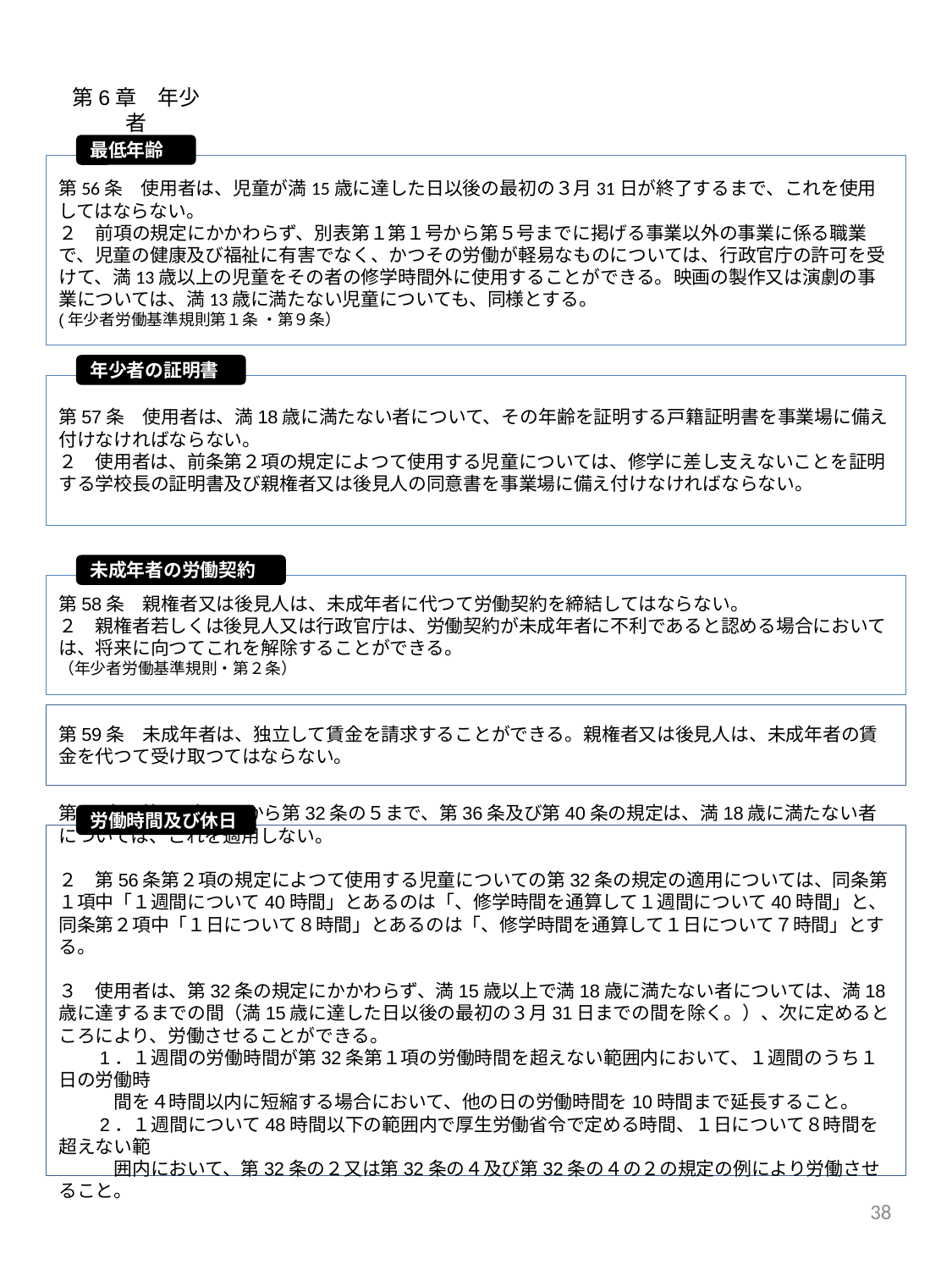

#
第6章　年少者
最低年齢

第56条　使用者は、児童が満15歳に達した日以後の最初の３月31日が終了するまで、これを使用してはならない。
２　前項の規定にかかわらず、別表第１第１号から第５号までに掲げる事業以外の事業に係る職業で、児童の健康及び福祉に有害でなく、かつその労働が軽易なものについては、行政官庁の許可を受けて、満13歳以上の児童をその者の修学時間外に使用することができる。映画の製作又は演劇の事業については、満13歳に満たない児童についても、同様とする。
(年少者労働基準規則第１条 ・第９条）

年少者の証明書
第57条　使用者は、満18歳に満たない者について、その年齢を証明する戸籍証明書を事業場に備え付けなければならない。
２　使用者は、前条第２項の規定によつて使用する児童については、修学に差し支えないことを証明する学校長の証明書及び親権者又は後見人の同意書を事業場に備え付けなければならない。
未成年者の労働契約
第58条　親権者又は後見人は、未成年者に代つて労働契約を締結してはならない。
２　親権者若しくは後見人又は行政官庁は、労働契約が未成年者に不利であると認める場合においては、将来に向つてこれを解除することができる。
（年少者労働基準規則・第２条）
第59条　未成年者は、独立して賃金を請求することができる。親権者又は後見人は、未成年者の賃金を代つて受け取つてはならない。
労働時間及び休日

第60条　第32条の２から第32条の５まで、第36条及び第40条の規定は、満18歳に満たない者については、これを適用しない。

２　第56条第２項の規定によつて使用する児童についての第32条の規定の適用については、同条第１項中「１週間について40時間」とあるのは「、修学時間を通算して１週間について40時間」と、同条第２項中「１日について８時間」とあるのは「、修学時間を通算して１日について７時間」とする。

３　使用者は、第32条の規定にかかわらず、満15歳以上で満18歳に満たない者については、満18歳に達するまでの間（満15歳に達した日以後の最初の３月31日までの間を除く。）、次に定めるところにより、労働させることができる。
　　1．１週間の労働時間が第32条第１項の労働時間を超えない範囲内において、１週間のうち１日の労働時
　　　間を４時間以内に短縮する場合において、他の日の労働時間を10時間まで延長すること。
　　2．１週間について48時間以下の範囲内で厚生労働省令で定める時間、１日について８時間を超えない範
　　　囲内において、第32条の２又は第32条の４及び第32条の４の２の規定の例により労働させること。

38